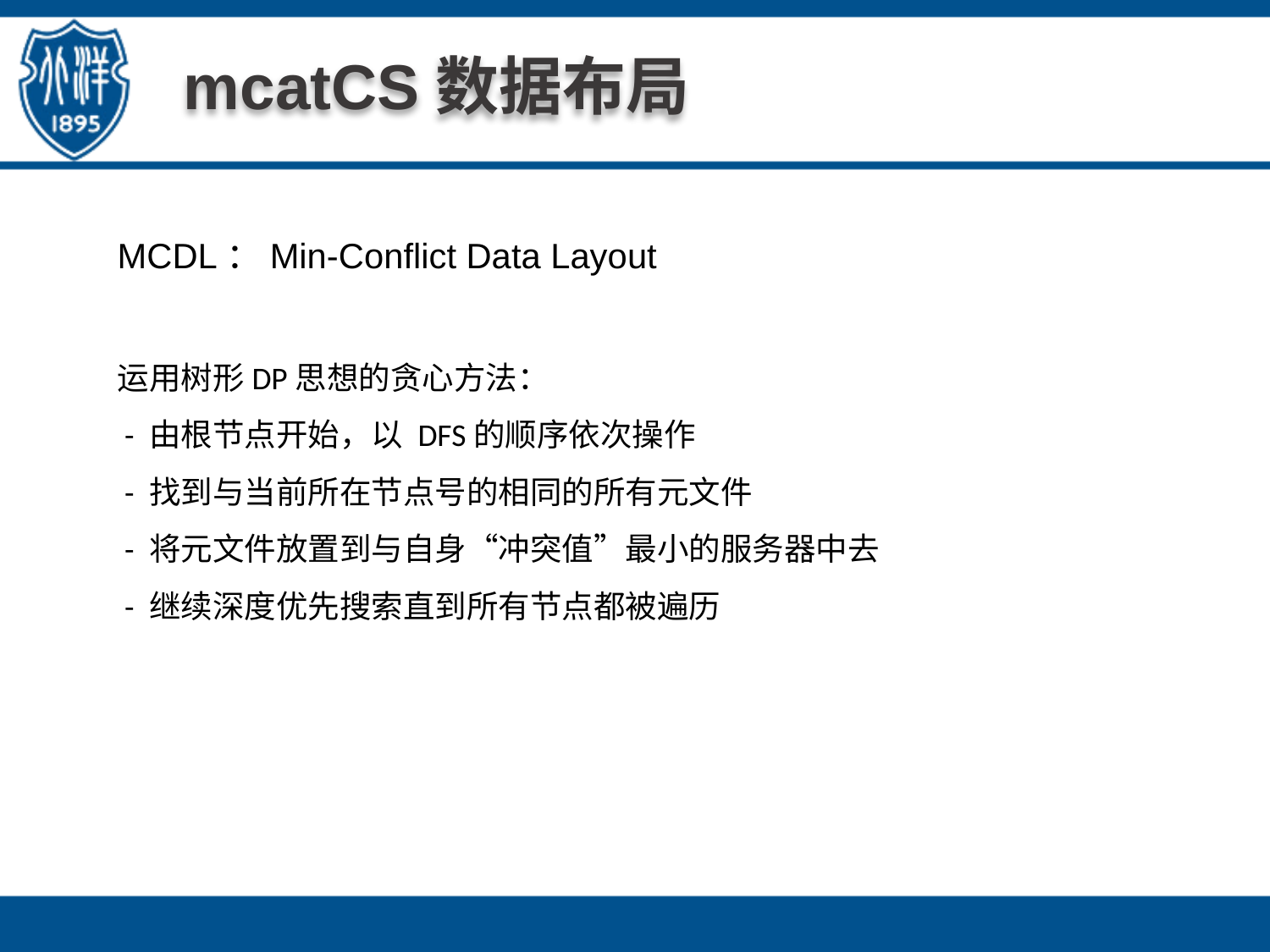

# mcatCS数据布局
MCDL：Min-Conflict Data Layout

运用树形DP思想的贪心方法：
 - 由根节点开始，以 DFS的顺序依次操作
 - 找到与当前所在节点号的相同的所有元文件
 - 将元文件放置到与自身“冲突值”最小的服务器中去
 - 继续深度优先搜索直到所有节点都被遍历